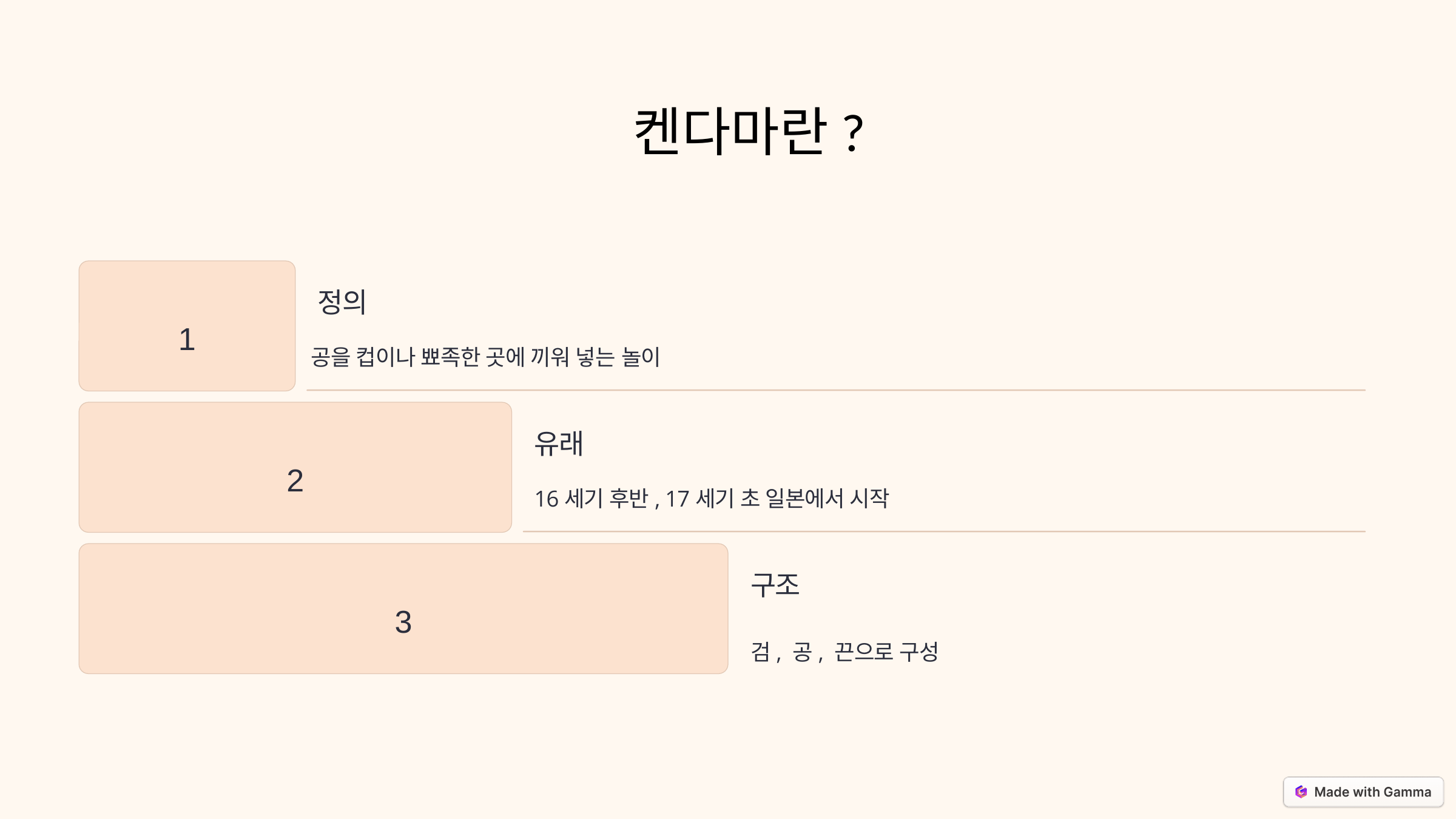

켄다마란?

정의
1
공을 컵이나 뾰족한 곳에 끼워 넣는 놀이

유래
2
16세기 후반, 17세기 초 일본에서 시작

구조
3
검, 공, 끈으로 구성